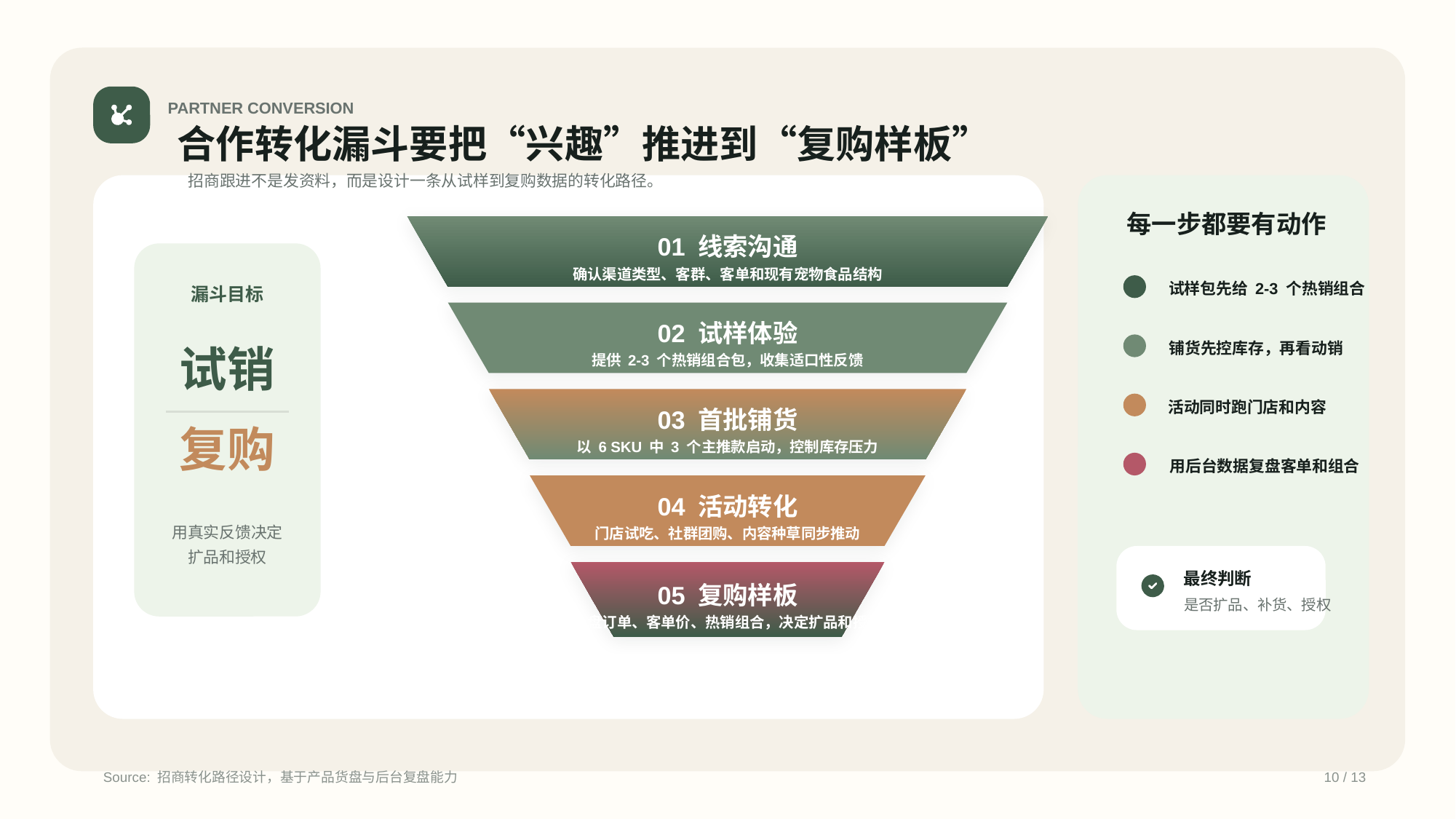

PARTNER CONVERSION

合作转化漏斗要把“兴趣”推进到“复购样板”
招商跟进不是发资料，而是设计一条从试样到复购数据的转化路径。
每一步都要有动作

试样包先给 2-3 个热销组合

铺货先控库存，再看动销

活动同时跑门店和内容

用后台数据复盘客单和组合

最终判断

是否扩品、补货、授权

01 线索沟通
确认渠道类型、客群、客单和现有宠物食品结构

02 试样体验
提供 2-3 个热销组合包，收集适口性反馈

03 首批铺货
以 6 SKU 中 3 个主推款启动，控制库存压力

04 活动转化
门店试吃、社群团购、内容种草同步推动

05 复购样板
复盘订单、客单价、热销组合，决定扩品和授权

漏斗目标
试销

复购
用真实反馈决定扩品和授权
Source: 招商转化路径设计，基于产品货盘与后台复盘能力
10 / 13